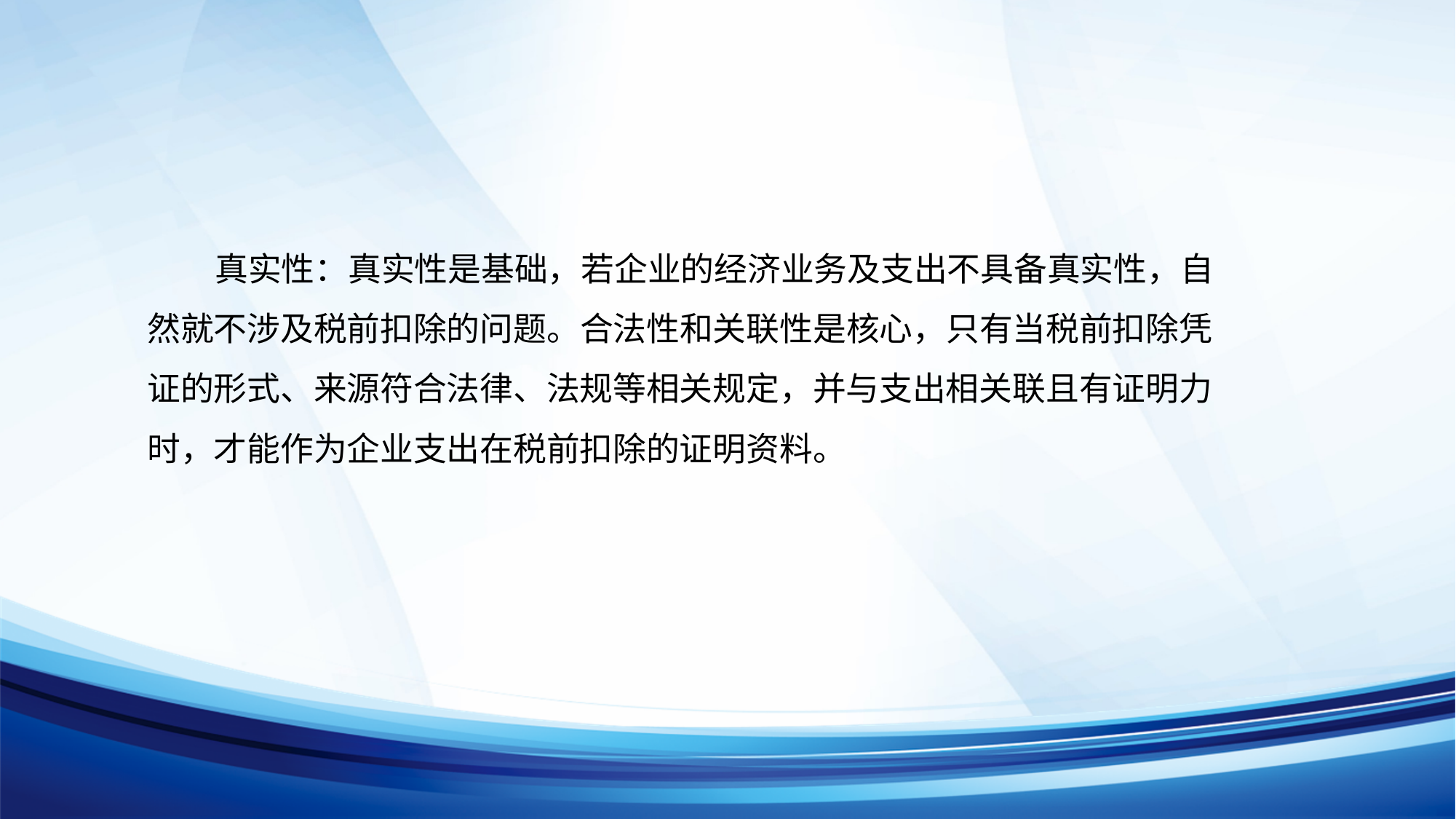

真实性：真实性是基础，若企业的经济业务及支出不具备真实性，自然就不涉及税前扣除的问题。合法性和关联性是核心，只有当税前扣除凭证的形式、来源符合法律、法规等相关规定，并与支出相关联且有证明力时，才能作为企业支出在税前扣除的证明资料。